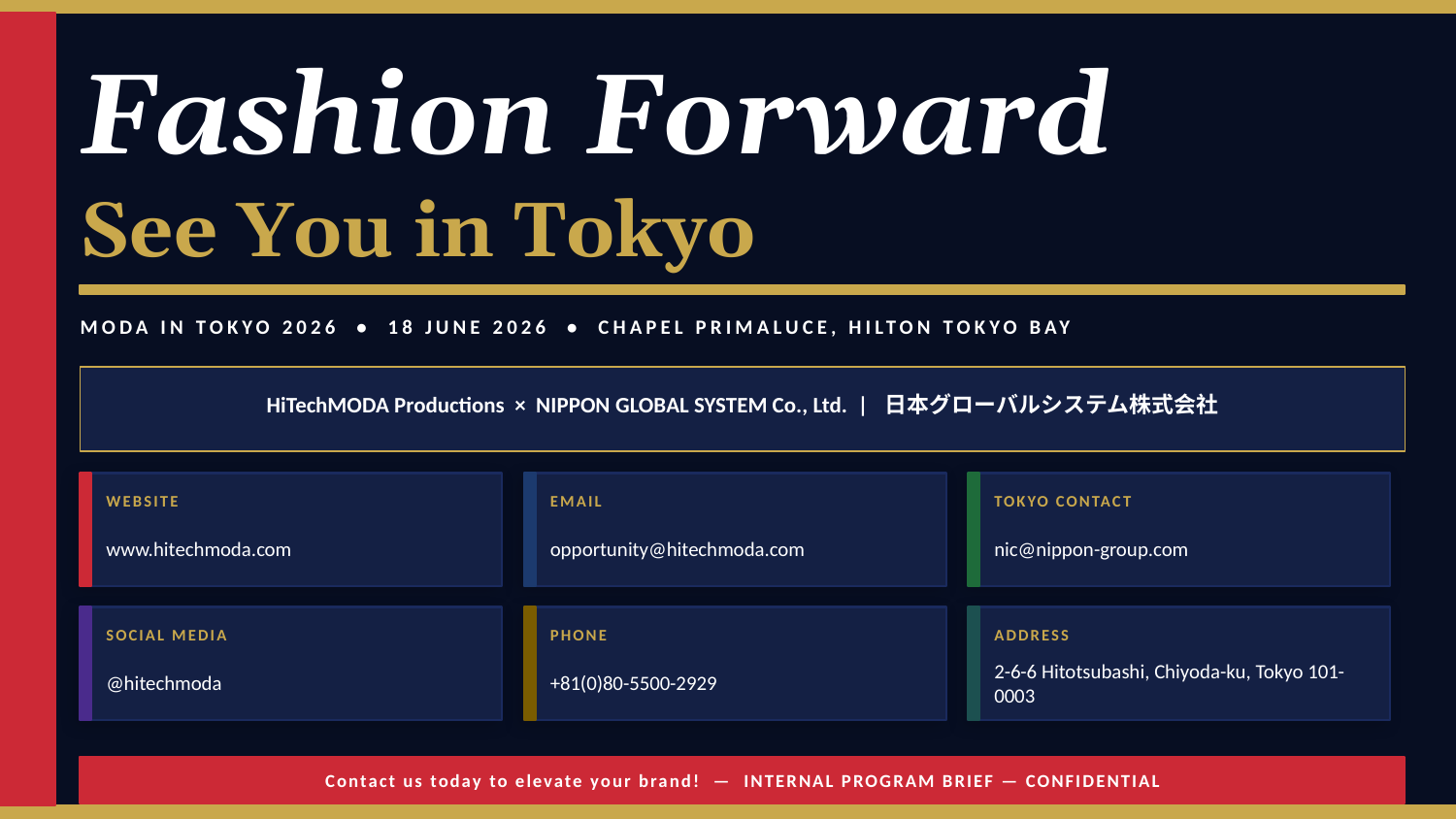

Fashion Forward
See You in Tokyo

MODA IN TOKYO 2026  •  18 JUNE 2026  •  CHAPEL PRIMALUCE, HILTON TOKYO BAY

HiTechMODA Productions  ×  NIPPON GLOBAL SYSTEM Co., Ltd.  |  日本グローバルシステム株式会社

WEBSITE
EMAIL
TOKYO CONTACT
www.hitechmoda.com
opportunity@hitechmoda.com
nic@nippon-group.com

SOCIAL MEDIA
PHONE
ADDRESS
@hitechmoda
+81(0)80-5500-2929
2-6-6 Hitotsubashi, Chiyoda-ku, Tokyo 101-0003

Contact us today to elevate your brand!  —  INTERNAL PROGRAM BRIEF — CONFIDENTIAL